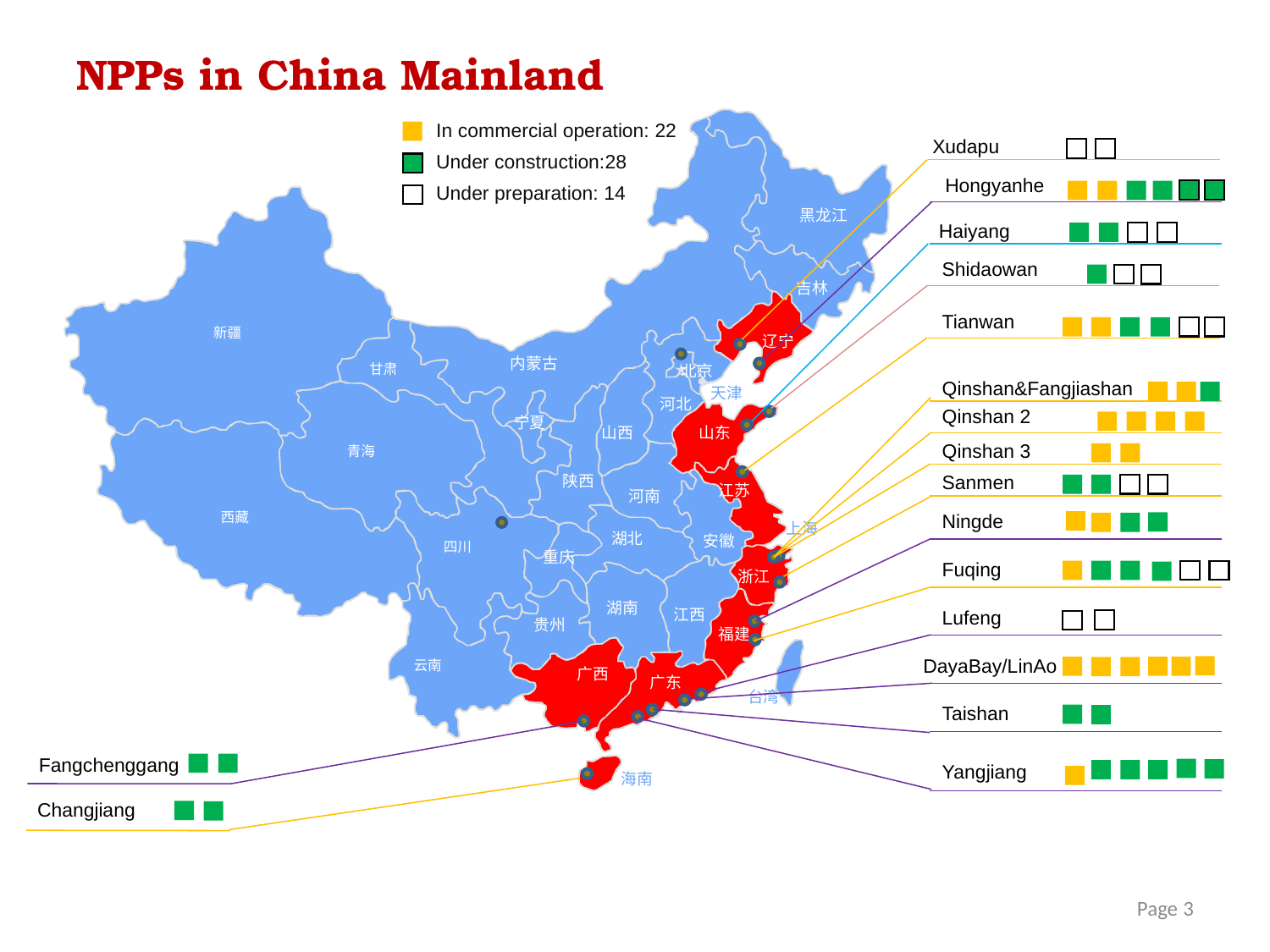

NPPs in China Mainland

In commercial operation: 22
Xudapu
Under construction:28
Hongyanhe
Under preparation: 14
黑龙江
Haiyang
Shidaowan
吉林
Tianwan
新疆
辽宁
内蒙古
甘肃
北京
Qinshan&Fangjiashan
天津
河北
Qinshan 2
宁夏
山西
山东
Qinshan 3
青海

Sanmen
陕西
江苏
河南
西藏
Ningde
上海
湖北
安徽
四川
重庆
Fuqing
浙江
湖南
江西
Lufeng
贵州

福建
DayaBay/LinAo
云南

广西
广东
台湾
Taishan

Fangchenggang
Yangjiang
海南
Changjiang

SNPTC
Page 3